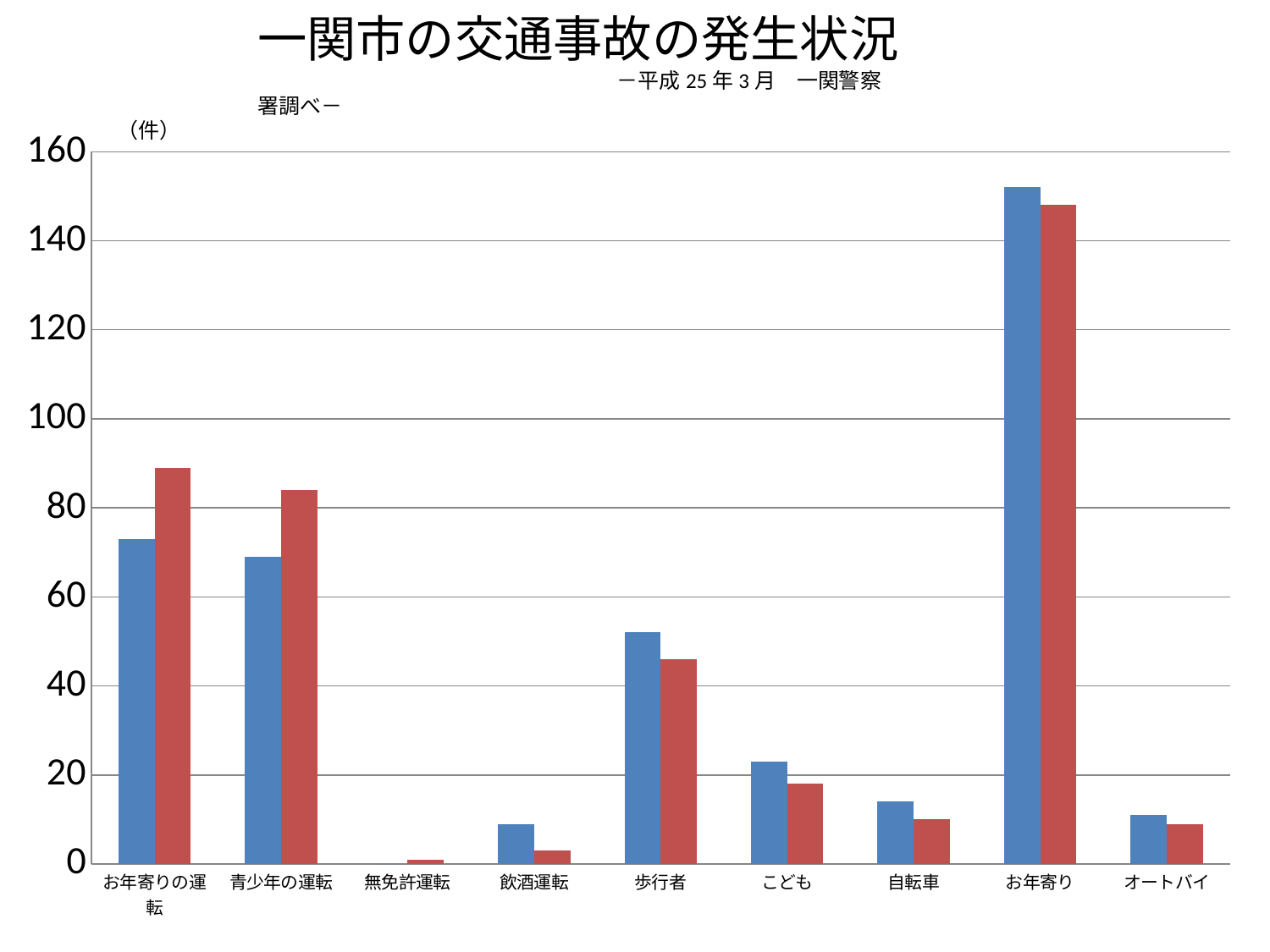

一関市の交通事故の発生状況
　　　　　　　　　　　　　　　　　－平成25年3月　一関警察署調べ－

### Chart

| Category | 平成24年 | 平成25年 |
|---|---|---|
| お年寄りの運転 | 73.0 | 89.0 |
| 青少年の運転 | 69.0 | 84.0 |
| 無免許運転 | 0.0 | 1.0 |
| 飲酒運転 | 9.0 | 3.0 |
| 歩行者 | 52.0 | 46.0 |
| こども | 23.0 | 18.0 |
| 自転車 | 14.0 | 10.0 |
| お年寄り | 152.0 | 148.0 |
| オートバイ | 11.0 | 9.0 |